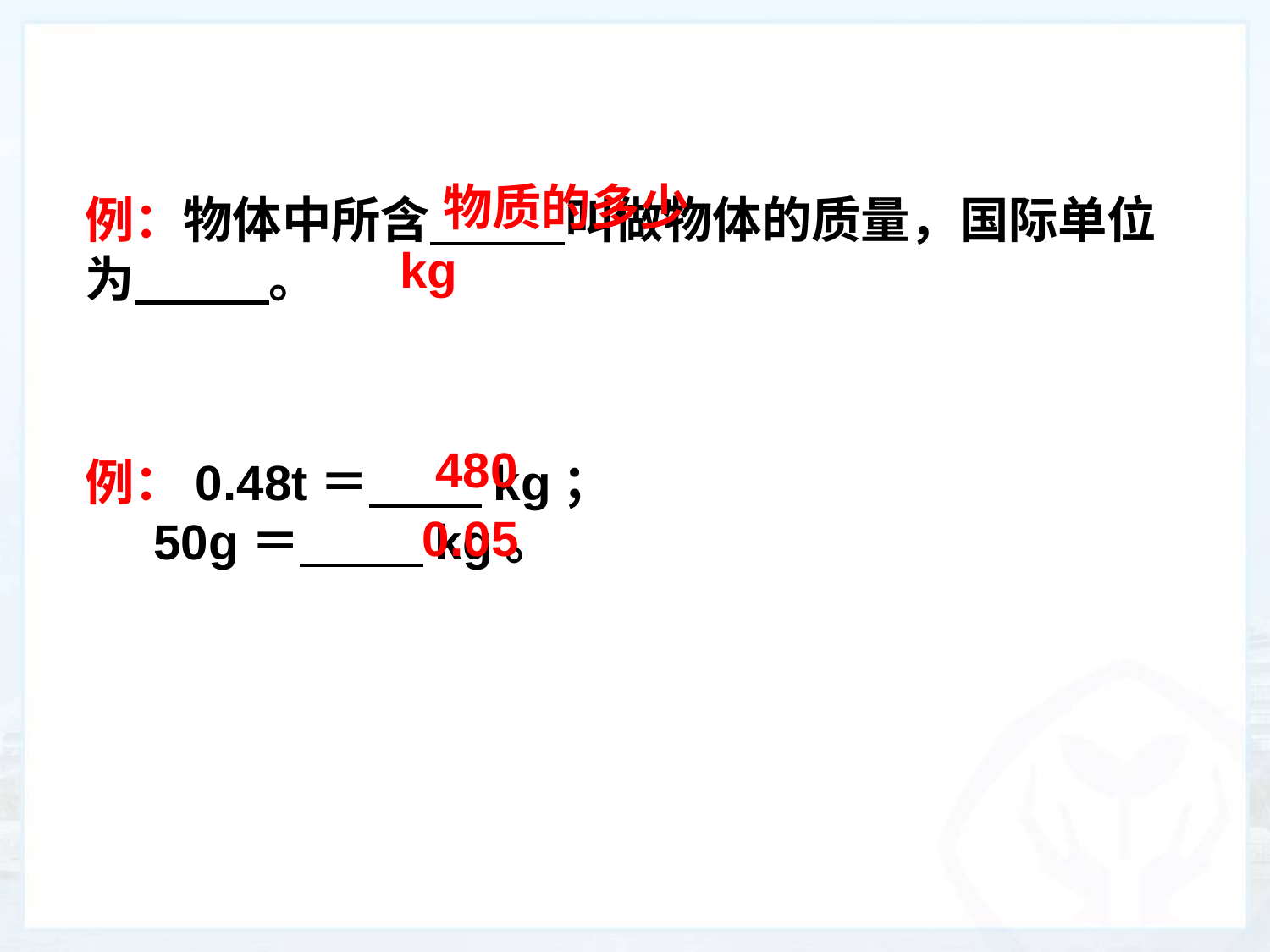

物质的多少
例：物体中所含            叫做物体的质量，国际单位为            。
kg
480
例：0.48t＝          kg；
     50g＝           kg。
0.05